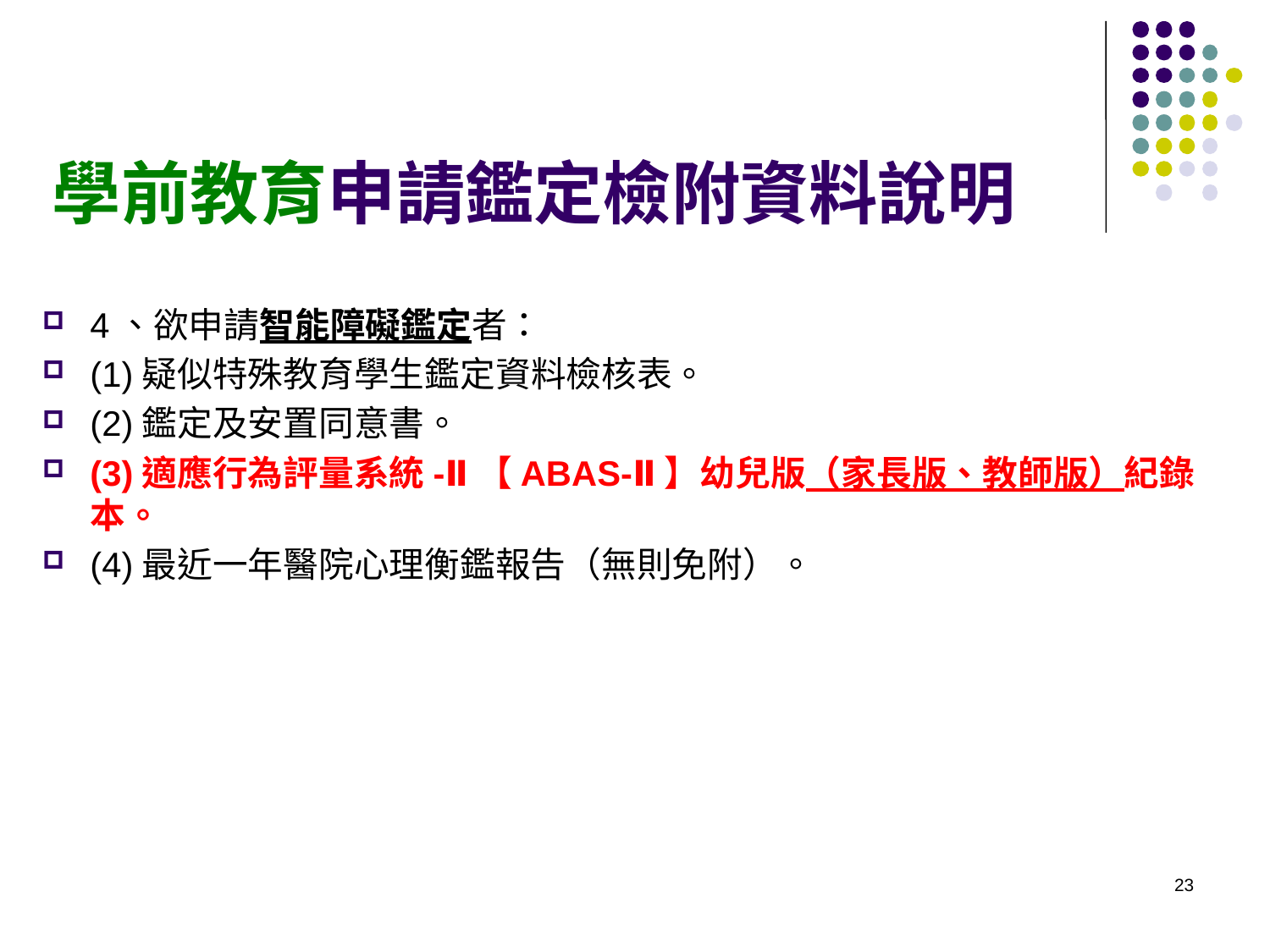

# 學前教育申請鑑定檢附資料說明
4、欲申請智能障礙鑑定者：
(1)疑似特殊教育學生鑑定資料檢核表。
(2)鑑定及安置同意書。
(3)適應行為評量系統-Ⅱ【ABAS-Ⅱ】幼兒版（家長版、教師版）紀錄本。
(4)最近一年醫院心理衡鑑報告（無則免附）。
23